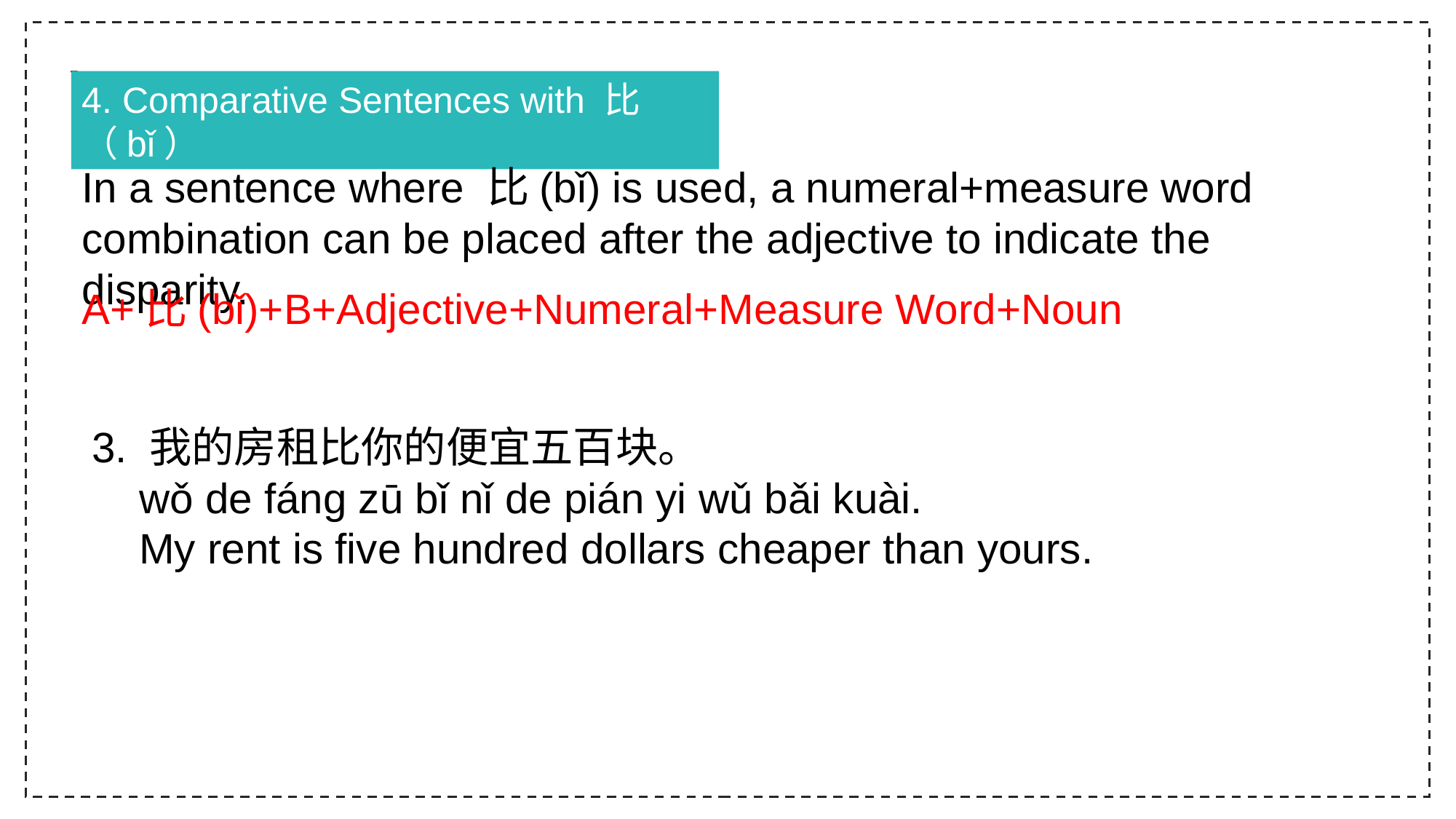

4. Comparative Sentences with 比（bǐ）
In a sentence where 比(bǐ) is used, a numeral+measure word combination can be placed after the adjective to indicate the disparity.
A+比(bǐ)+B+Adjective+Numeral+Measure Word+Noun
3. 我的房租比你的便宜五百块。
    wǒ de fáng zū bǐ nǐ de pián yi wǔ bǎi kuài.
    My rent is five hundred dollars cheaper than yours.